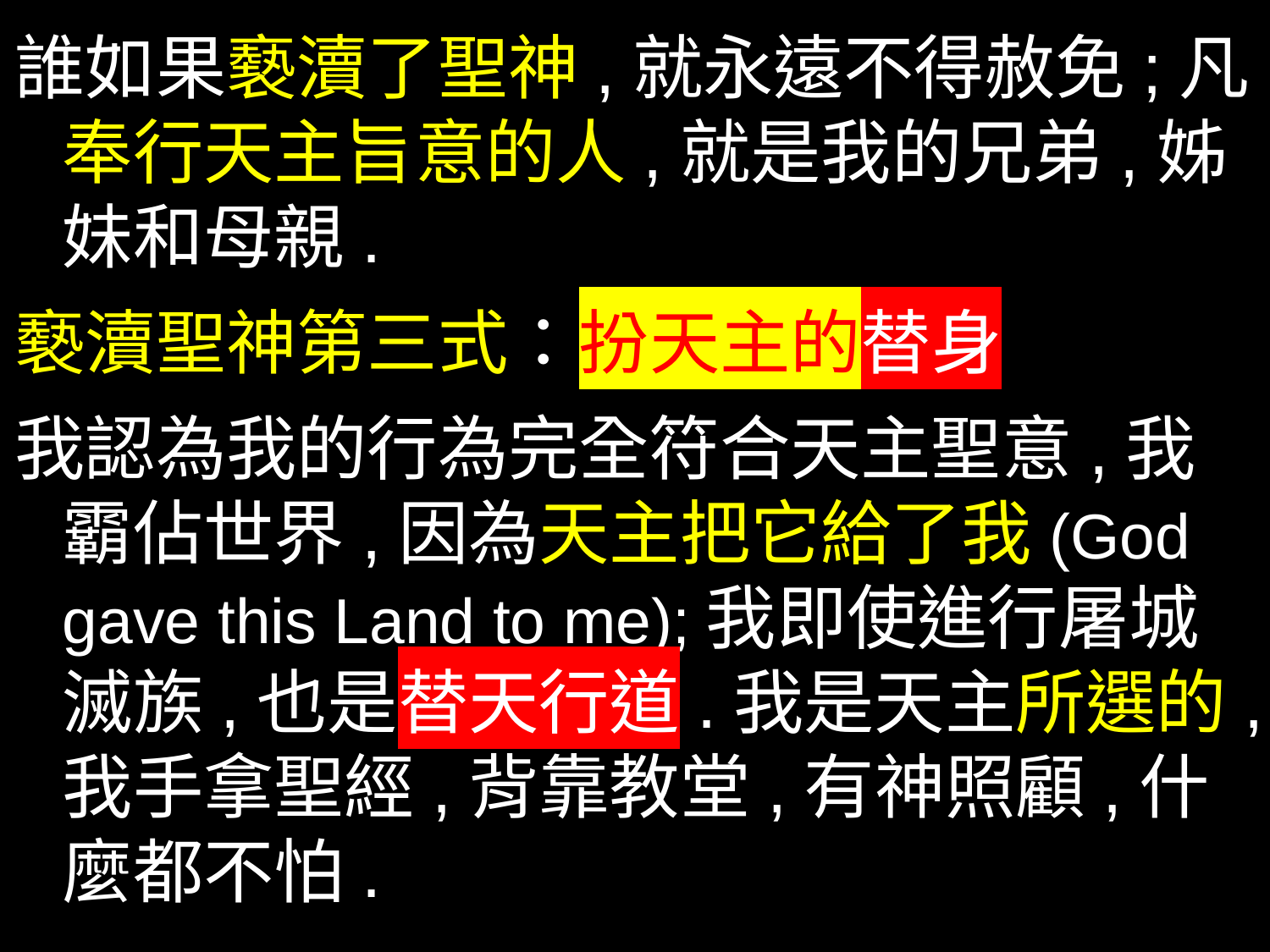

誰如果褻瀆了聖神,就永遠不得赦免;凡
奉行天主旨意的人,就是我的兄弟,姊妹和母親.
褻瀆聖神第三式：扮天主的替身
我認為我的行為完全符合天主聖意,我霸佔世界,因為天主把它給了我(God gave this Land to me);我即使進行屠城滅族,也是替天行道.我是天主所選的,我手拿聖經,背靠教堂,有神照顧,什麼都不怕.